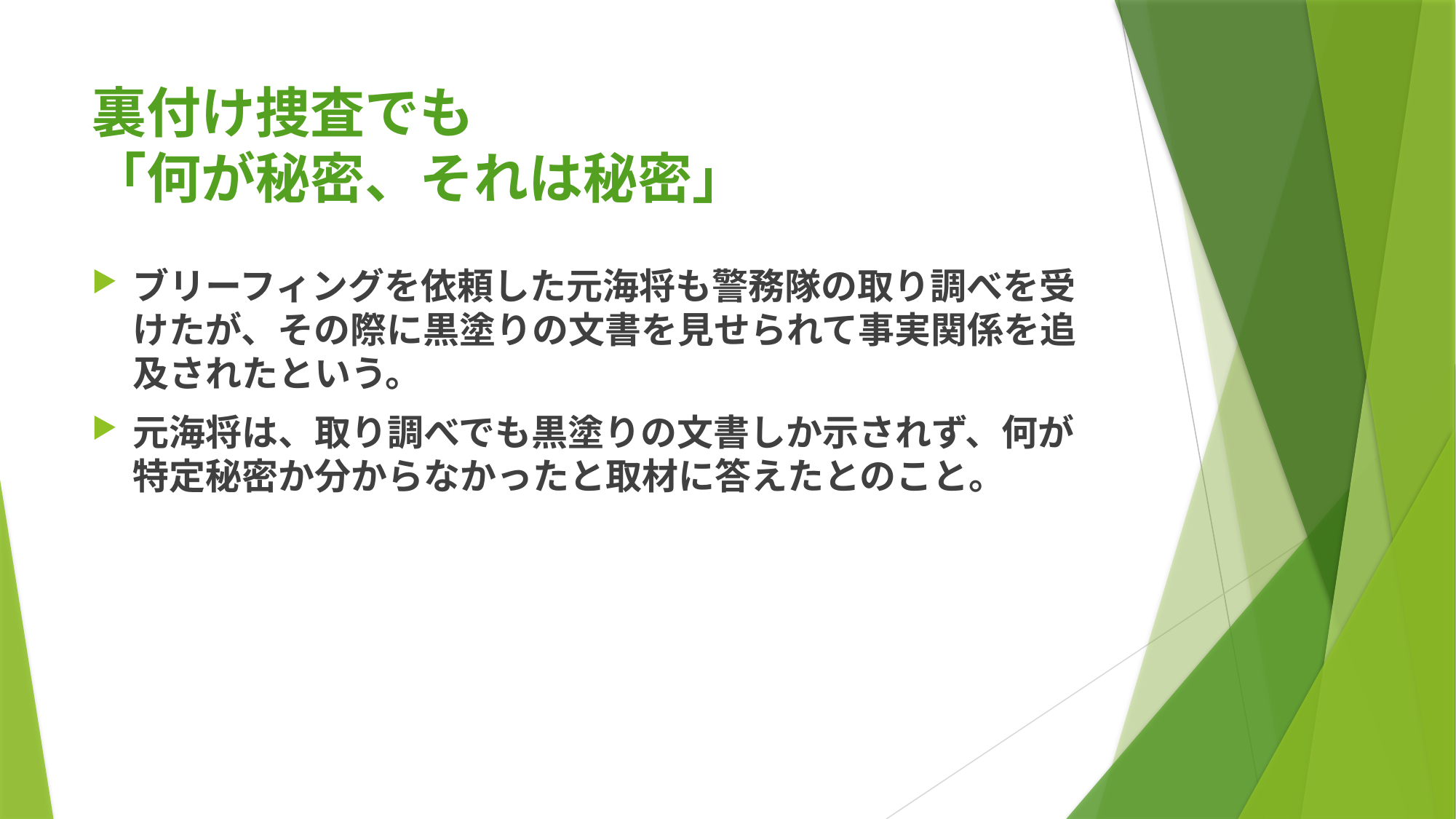

# 裏付け捜査でも 「何が秘密、それは秘密」
ブリーフィングを依頼した元海将も警務隊の取り調べを受けたが、その際に黒塗りの文書を見せられて事実関係を追及されたという。
元海将は、取り調べでも黒塗りの文書しか示されず、何が特定秘密か分からなかったと取材に答えたとのこと。
7